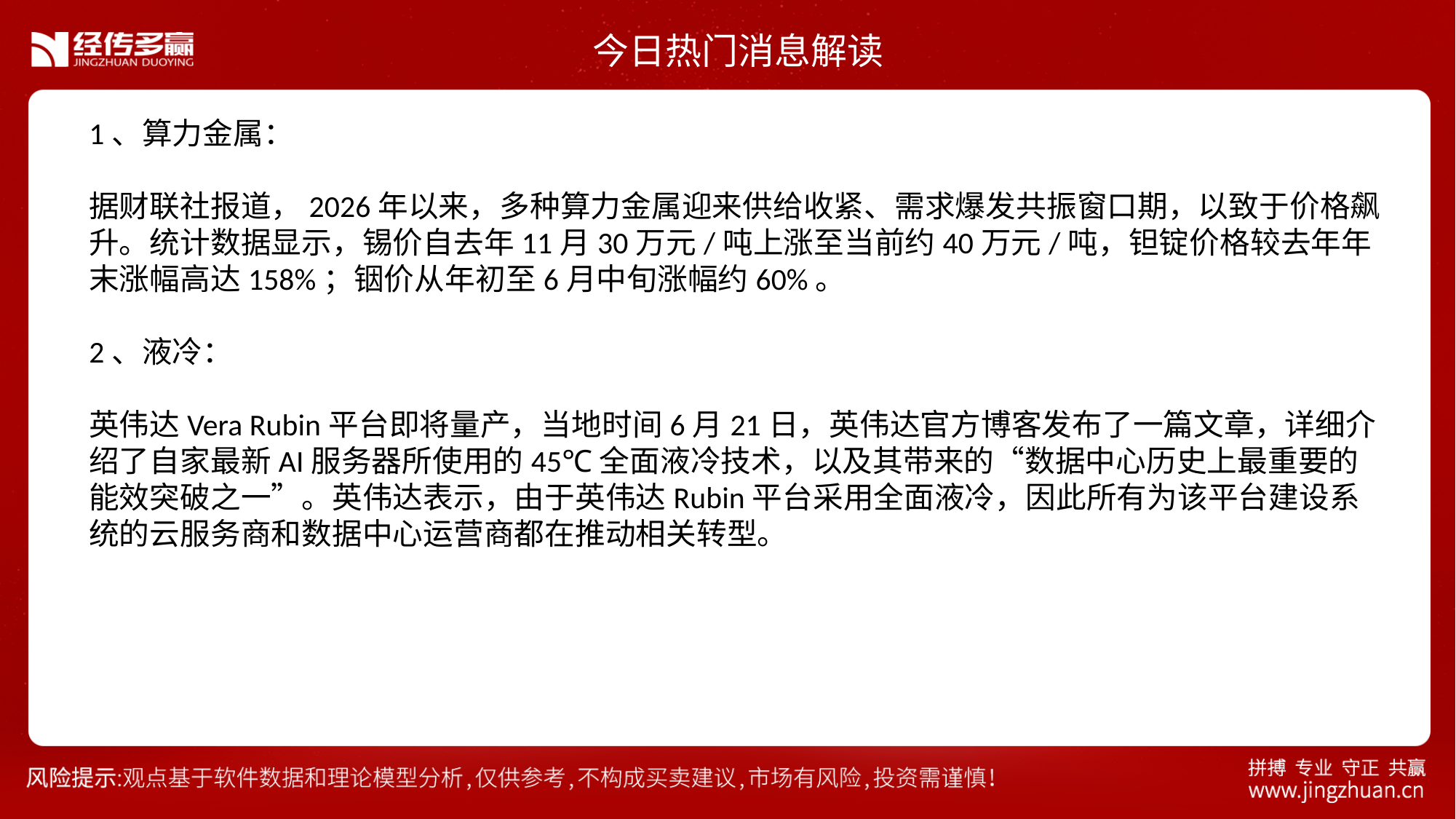

今日热门消息解读
1、算力金属：

据财联社报道，2026年以来，多种算力金属迎来供给收紧、需求爆发共振窗口期，以致于价格飙升。统计数据显示，锡价自去年11月30万元/吨上涨至当前约40万元/吨，钽锭价格较去年年末涨幅高达158%；铟价从年初至6月中旬涨幅约60%。

2、液冷：

英伟达Vera Rubin平台即将量产，当地时间6月21日，英伟达官方博客发布了一篇文章，详细介绍了自家最新AI服务器所使用的45℃全面液冷技术，以及其带来的“数据中心历史上最重要的能效突破之一”。英伟达表示，由于英伟达Rubin平台采用全面液冷，因此所有为该平台建设系统的云服务商和数据中心运营商都在推动相关转型。